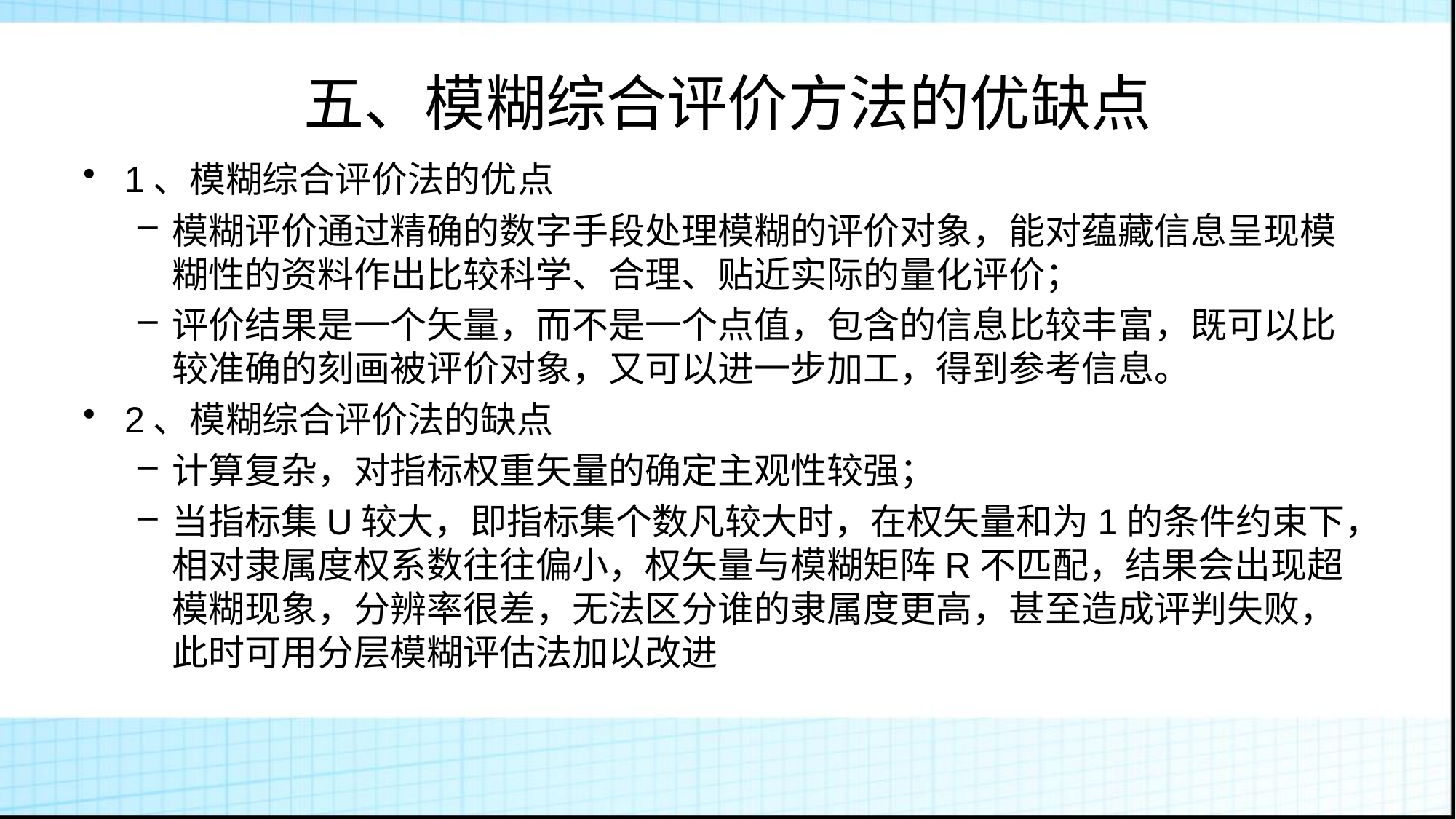

# 五、模糊综合评价方法的优缺点
1、模糊综合评价法的优点
模糊评价通过精确的数字手段处理模糊的评价对象，能对蕴藏信息呈现模糊性的资料作出比较科学、合理、贴近实际的量化评价；
评价结果是一个矢量，而不是一个点值，包含的信息比较丰富，既可以比较准确的刻画被评价对象，又可以进一步加工，得到参考信息。
2、模糊综合评价法的缺点
计算复杂，对指标权重矢量的确定主观性较强；
当指标集U较大，即指标集个数凡较大时，在权矢量和为1的条件约束下，相对隶属度权系数往往偏小，权矢量与模糊矩阵R不匹配，结果会出现超模糊现象，分辨率很差，无法区分谁的隶属度更高，甚至造成评判失败，此时可用分层模糊评估法加以改进